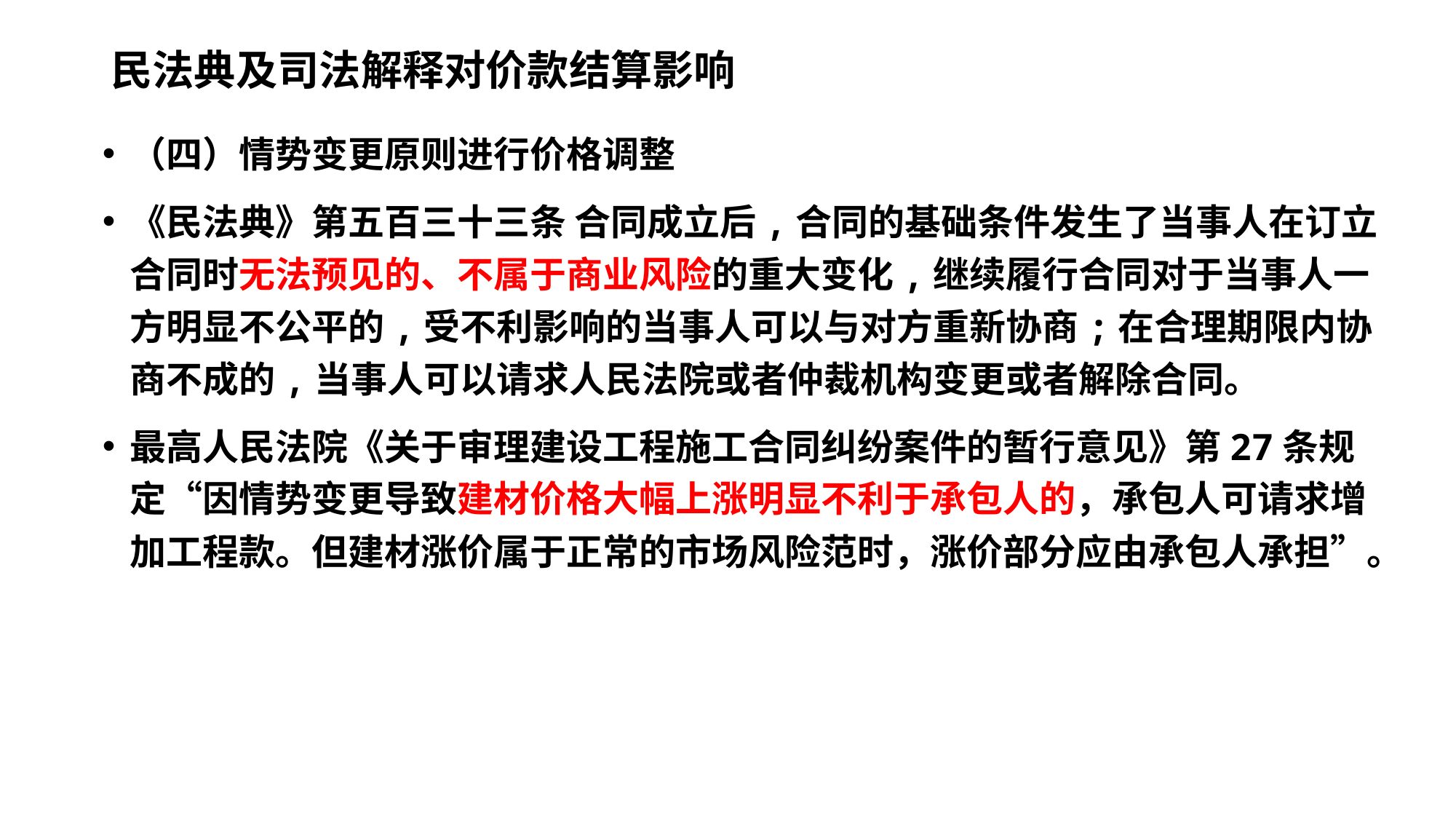

# 民法典及司法解释对价款结算影响
（四）情势变更原则进行价格调整
《民法典》第五百三十三条 合同成立后,合同的基础条件发生了当事人在订立合同时无法预见的、不属于商业风险的重大变化,继续履行合同对于当事人一方明显不公平的,受不利影响的当事人可以与对方重新协商;在合理期限内协商不成的,当事人可以请求人民法院或者仲裁机构变更或者解除合同。
最高人民法院《关于审理建设工程施工合同纠纷案件的暂行意见》第27条规定“因情势变更导致建材价格大幅上涨明显不利于承包人的，承包人可请求增加工程款。但建材涨价属于正常的市场风险范时，涨价部分应由承包人承担”。